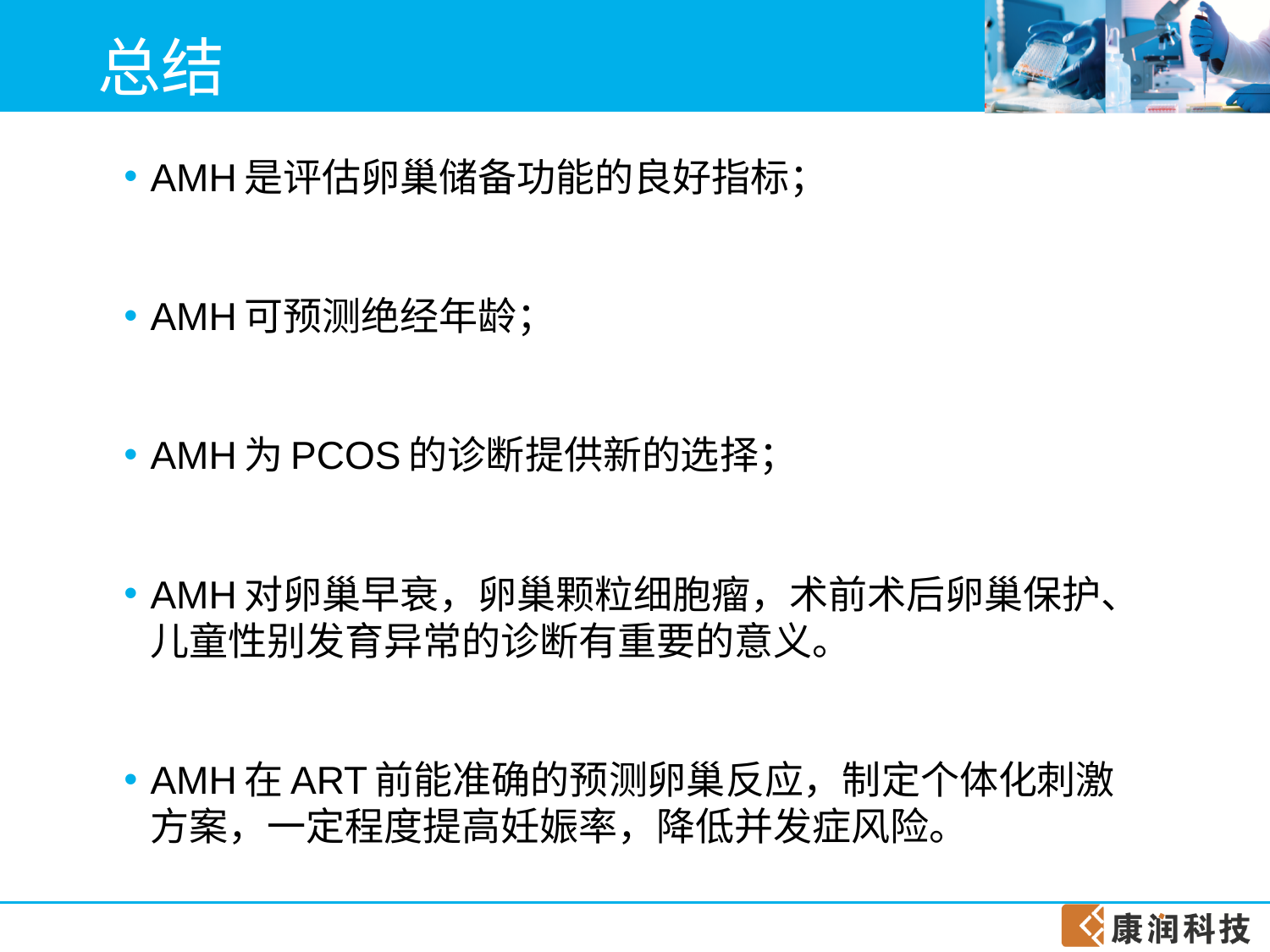

# 总结
AMH是评估卵巢储备功能的良好指标；

AMH可预测绝经年龄；

AMH为PCOS的诊断提供新的选择；

AMH对卵巢早衰，卵巢颗粒细胞瘤，术前术后卵巢保护、儿童性别发育异常的诊断有重要的意义。

AMH在ART前能准确的预测卵巢反应，制定个体化刺激方案，一定程度提高妊娠率，降低并发症风险。